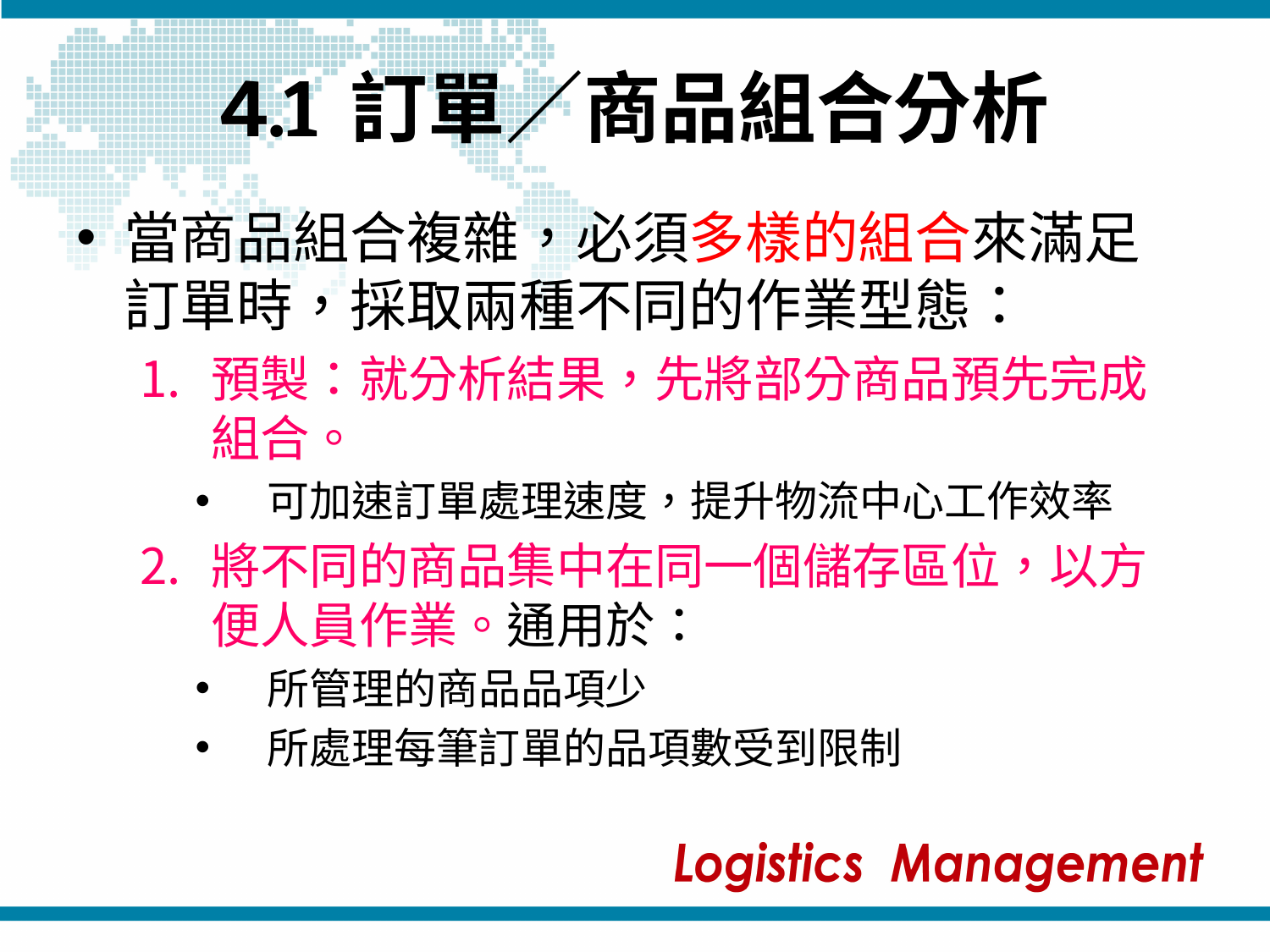

# 4.1 訂單／商品組合分析
當商品組合複雜，必須多樣的組合來滿足訂單時，採取兩種不同的作業型態：
預製：就分析結果，先將部分商品預先完成組合。
可加速訂單處理速度，提升物流中心工作效率
將不同的商品集中在同一個儲存區位，以方便人員作業。通用於：
所管理的商品品項少
所處理每筆訂單的品項數受到限制